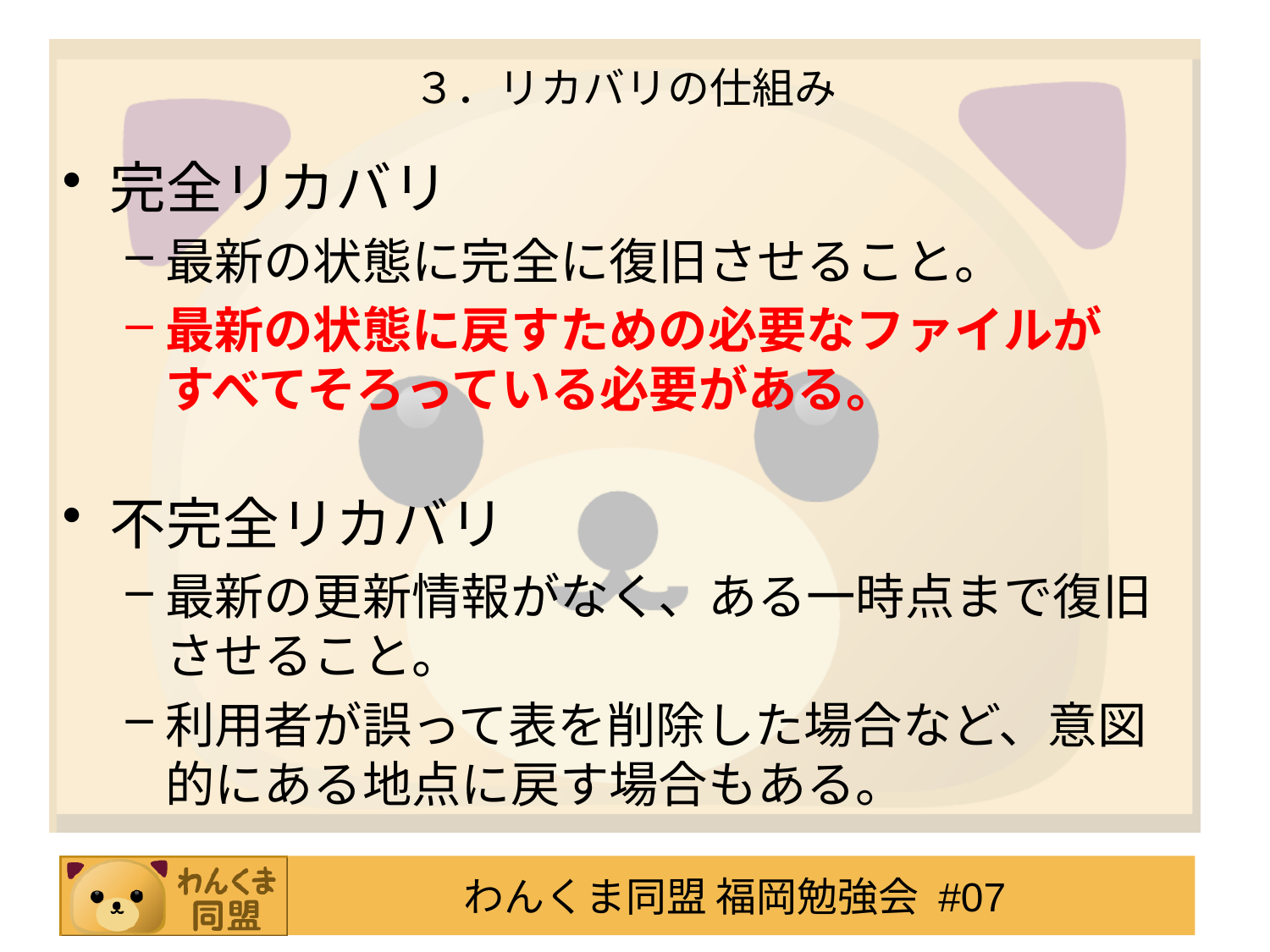

# ３．リカバリの仕組み
完全リカバリ
最新の状態に完全に復旧させること。
最新の状態に戻すための必要なファイルが
すべてそろっている必要がある。
不完全リカバリ
最新の更新情報がなく、ある一時点まで復旧させること。
利用者が誤って表を削除した場合など、意図的にある地点に戻す場合もある。